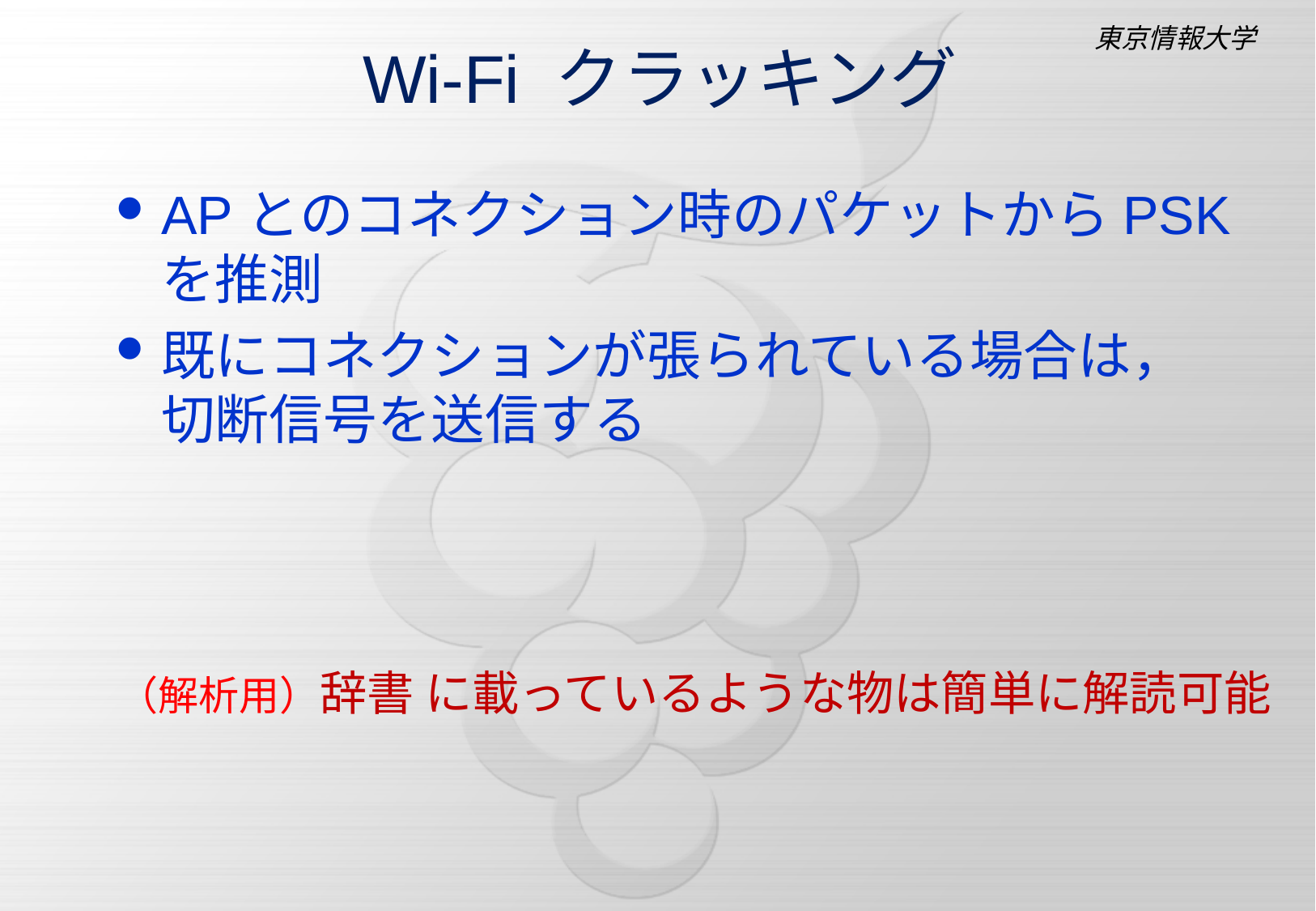

# Wi-Fi クラッキング
APとのコネクション時のパケットからPSKを推測
既にコネクションが張られている場合は，切断信号を送信する
（解析用）辞書 に載っているような物は簡単に解読可能